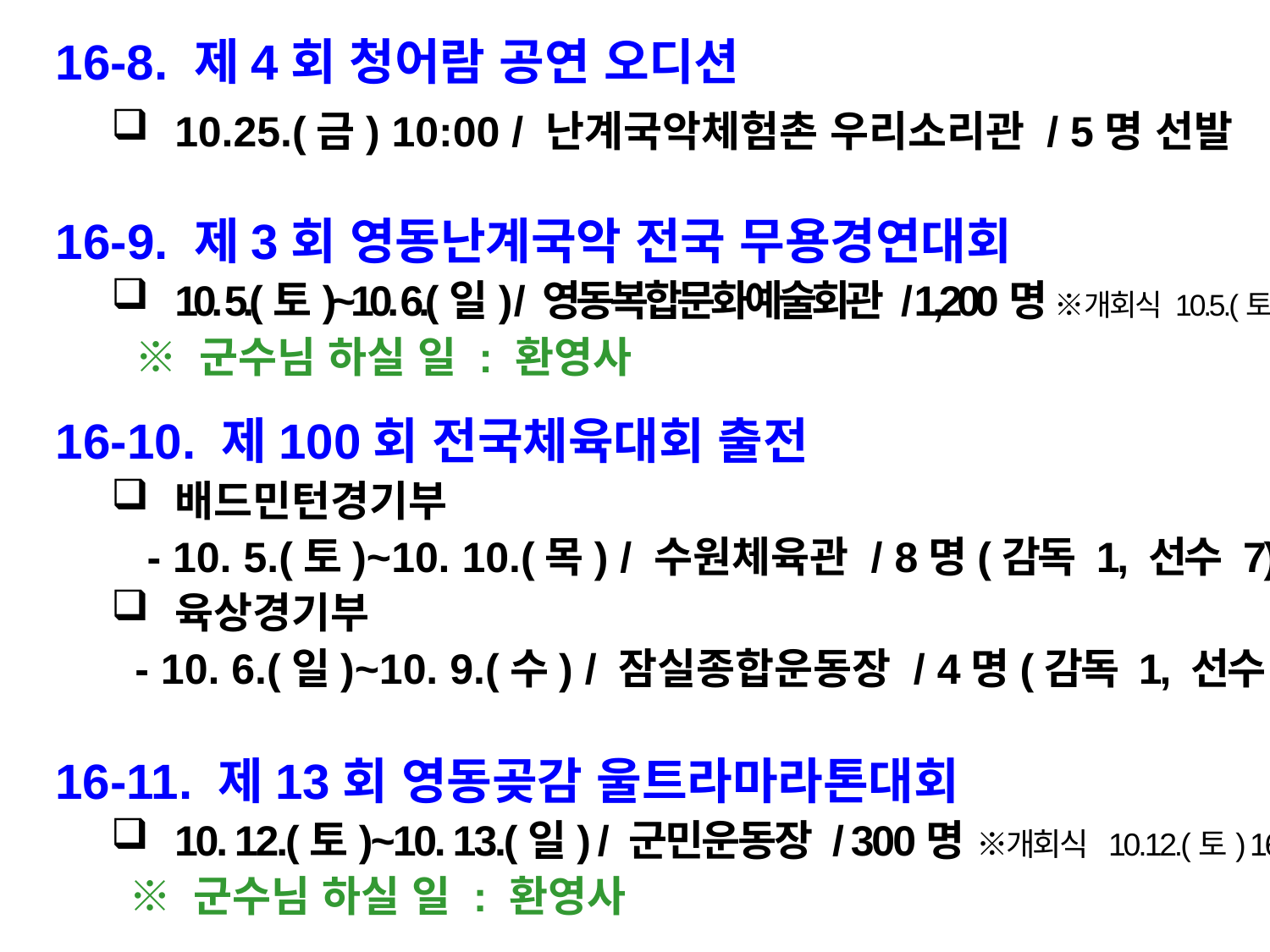

16-8. 제4회 청어람 공연 오디션
10.25.(금) 10:00 / 난계국악체험촌 우리소리관 / 5명 선발
16-9. 제3회 영동난계국악 전국 무용경연대회
10. 5.(토)~10. 6.(일) / 영동복합문화예술회관 / 1,200명 ※개회식 10.5.(토) 13::00
  ※ 군수님 하실 일 : 환영사

16-10. 제100회 전국체육대회 출전
배드민턴경기부
   - 10. 5.(토)~10. 10.(목) / 수원체육관 / 8명(감독 1, 선수 7)
육상경기부
  - 10. 6.(일)~10. 9.(수) / 잠실종합운동장 / 4명(감독 1, 선수 3)

16-11. 제13회 영동곶감 울트라마라톤대회
10. 12.(토)~10. 13.(일) / 군민운동장 / 300명 ※개회식  10.12.(토) 16:00
  ※ 군수님 하실 일 : 환영사